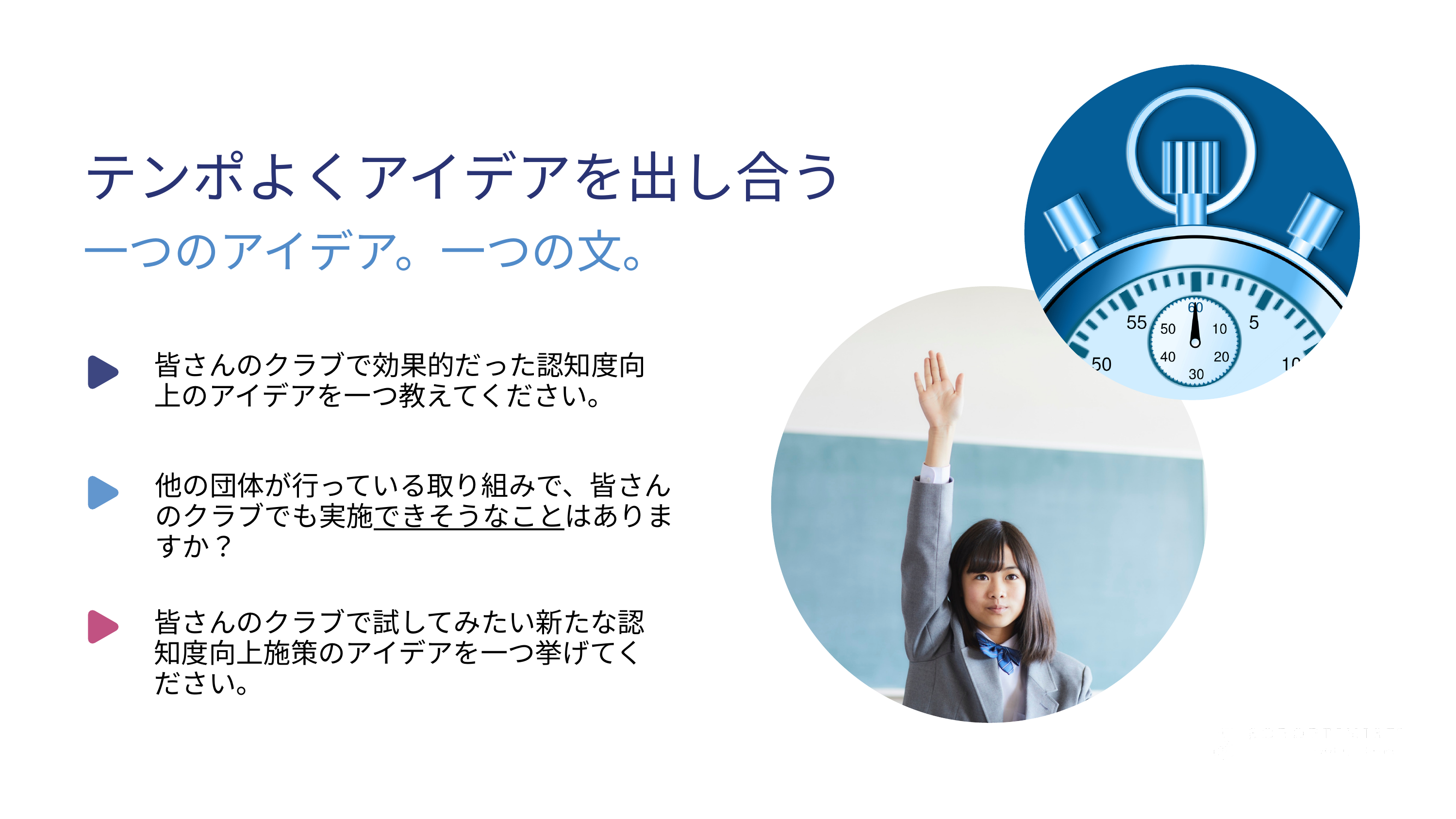

テンポよくアイデアを出し合う
一つのアイデア。一つの文。

皆さんのクラブで効果的だった認知度向上のアイデアを一つ教えてください。

他の団体が行っている取り組みで、皆さんのクラブでも実施できそうなことはありますか？

皆さんのクラブで試してみたい新たな認知度向上施策のアイデアを一つ挙げてください。